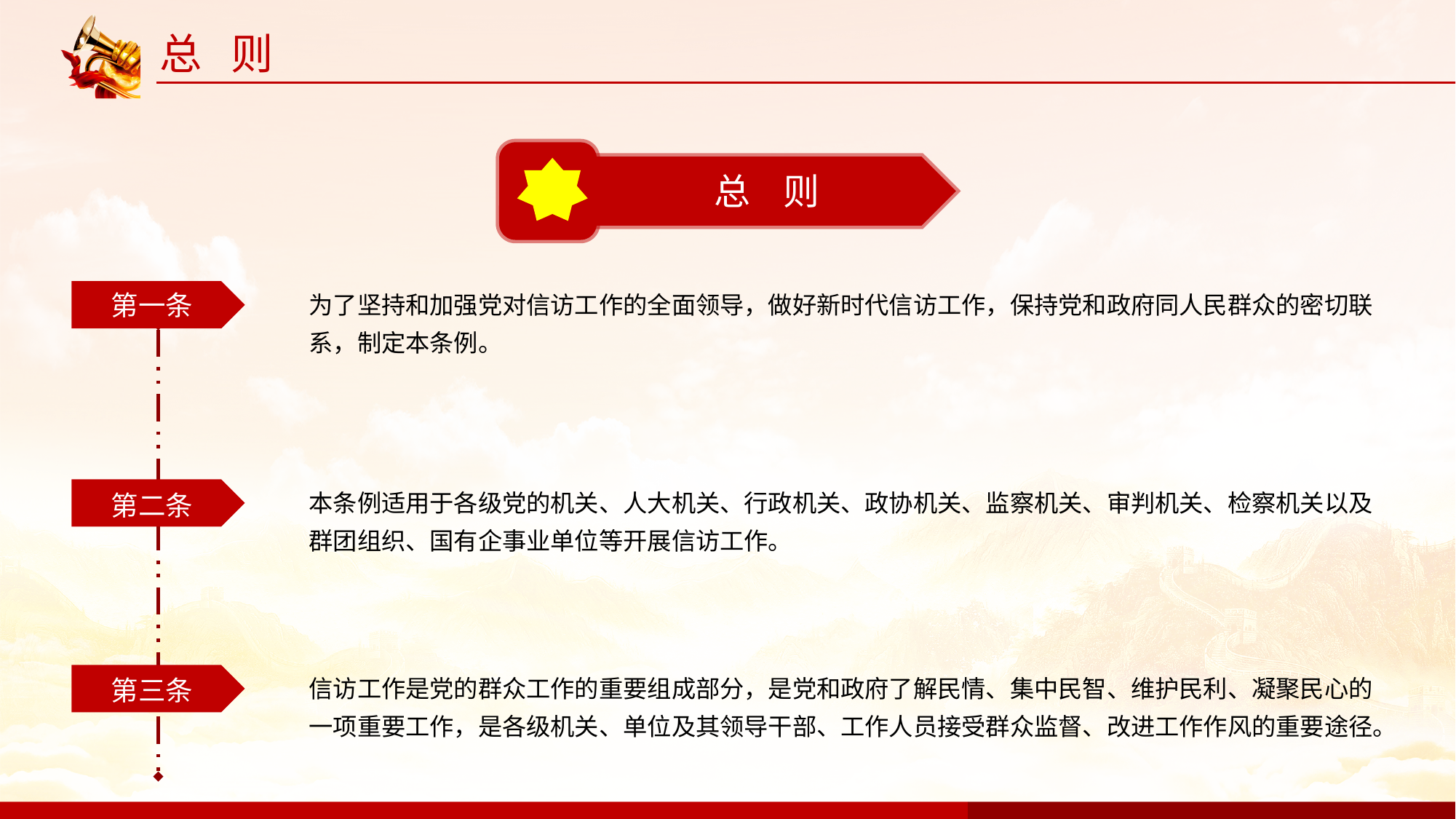

总   则

总    则
第一条

为了坚持和加强党对信访工作的全面领导，做好新时代信访工作，保持党和政府同人民群众的密切联系，制定本条例。

第二条

本条例适用于各级党的机关、人大机关、行政机关、政协机关、监察机关、审判机关、检察机关以及群团组织、国有企事业单位等开展信访工作。
第三条

信访工作是党的群众工作的重要组成部分，是党和政府了解民情、集中民智、维护民利、凝聚民心的一项重要工作，是各级机关、单位及其领导干部、工作人员接受群众监督、改进工作作风的重要途径。